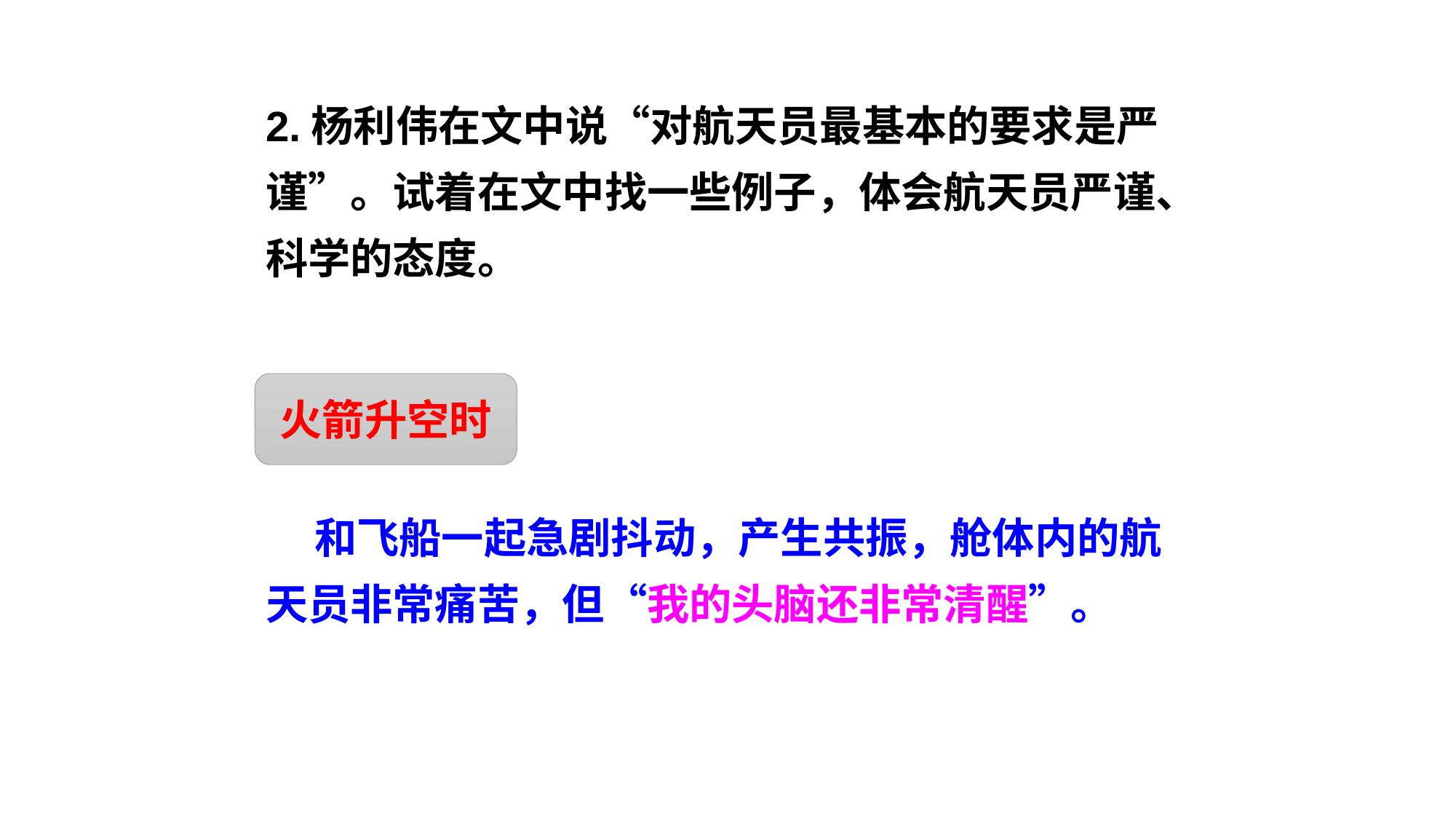

2.杨利伟在文中说“对航天员最基本的要求是严谨”。试着在文中找一些例子，体会航天员严谨、科学的态度。
火箭升空时
    和飞船一起急剧抖动，产生共振，舱体内的航天员非常痛苦，但“我的头脑还非常清醒”。